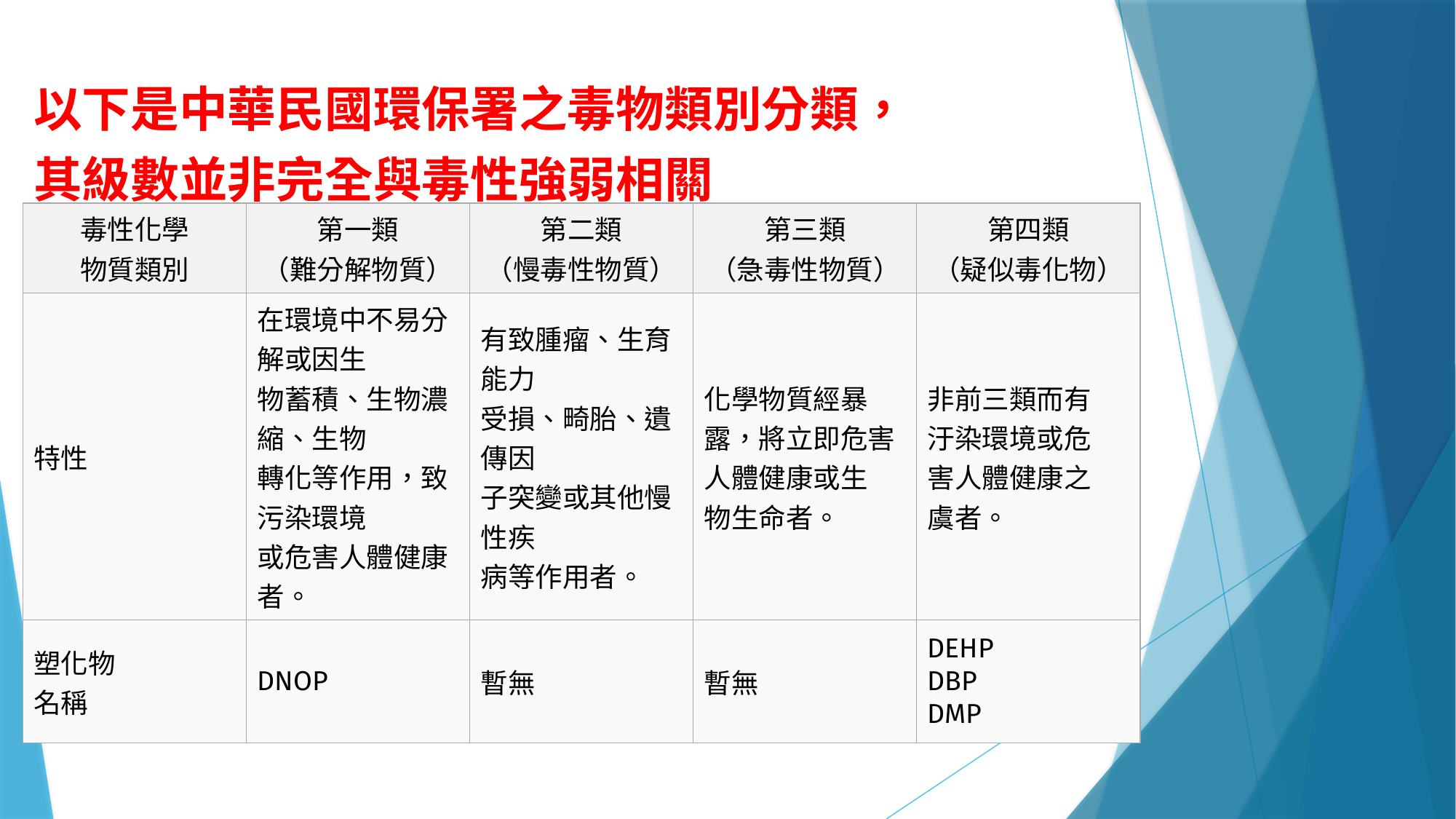

以下是中華民國環保署之毒物類別分類，
其級數並非完全與毒性強弱相關
| 毒性化學 物質類別 | 第一類 （難分解物質） | 第二類 （慢毒性物質） | 第三類 （急毒性物質） | 第四類 （疑似毒化物） |
| --- | --- | --- | --- | --- |
| 特性 | 在環境中不易分解或因生 物蓄積、生物濃縮、生物 轉化等作用，致污染環境 或危害人體健康者。 | 有致腫瘤、生育能力 受損、畸胎、遺傳因 子突變或其他慢性疾 病等作用者。 | 化學物質經暴 露，將立即危害 人體健康或生 物生命者。 | 非前三類而有 汙染環境或危 害人體健康之 虞者。 |
| 塑化物 名稱 | DNOP | 暫無 | 暫無 | DEHP DBP DMP |